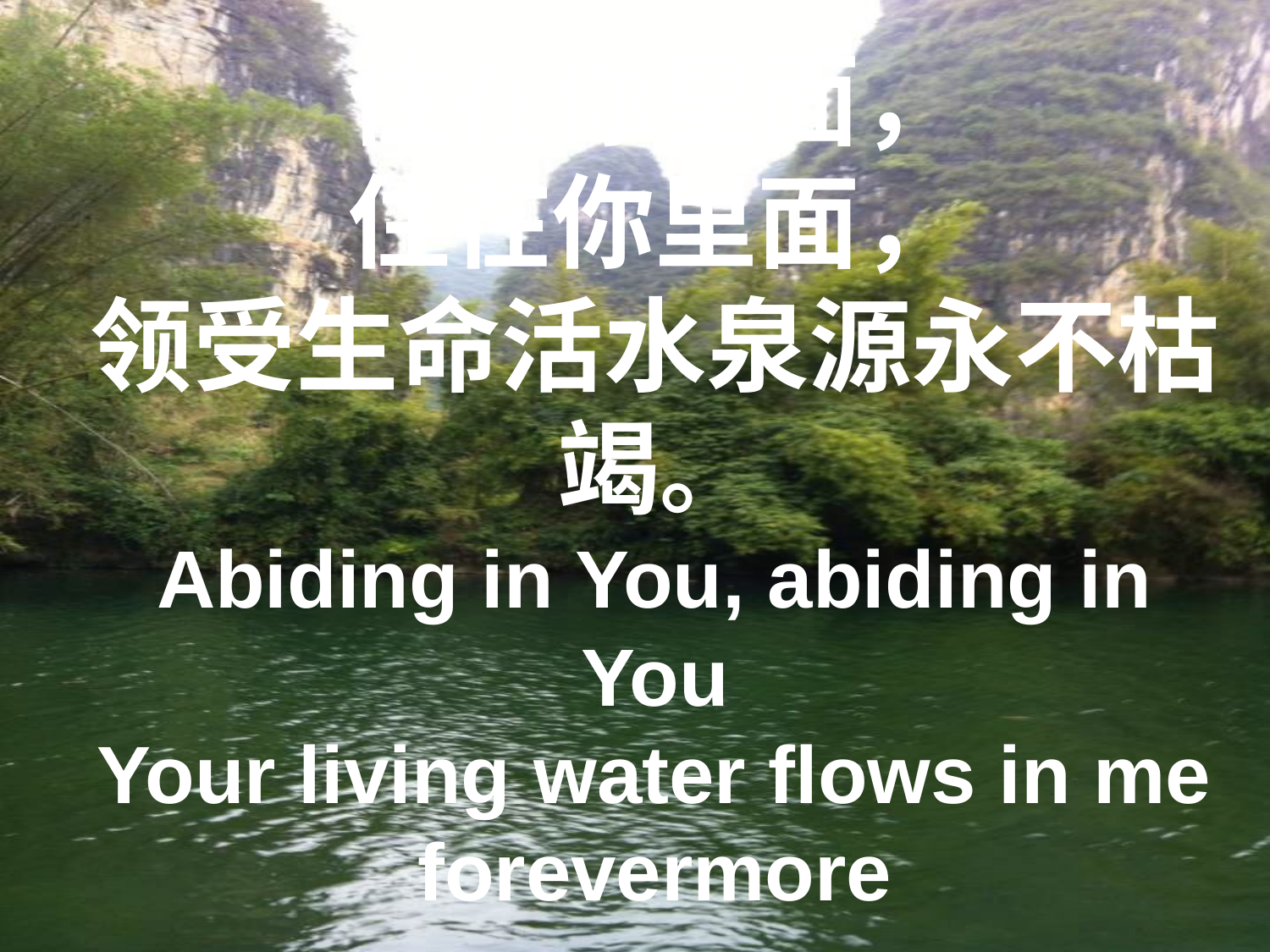

# 住在你里面， 住在你里面， 领受生命活水泉源永不枯竭。 Abiding in You, abiding in You Your living water flows in me forevermore